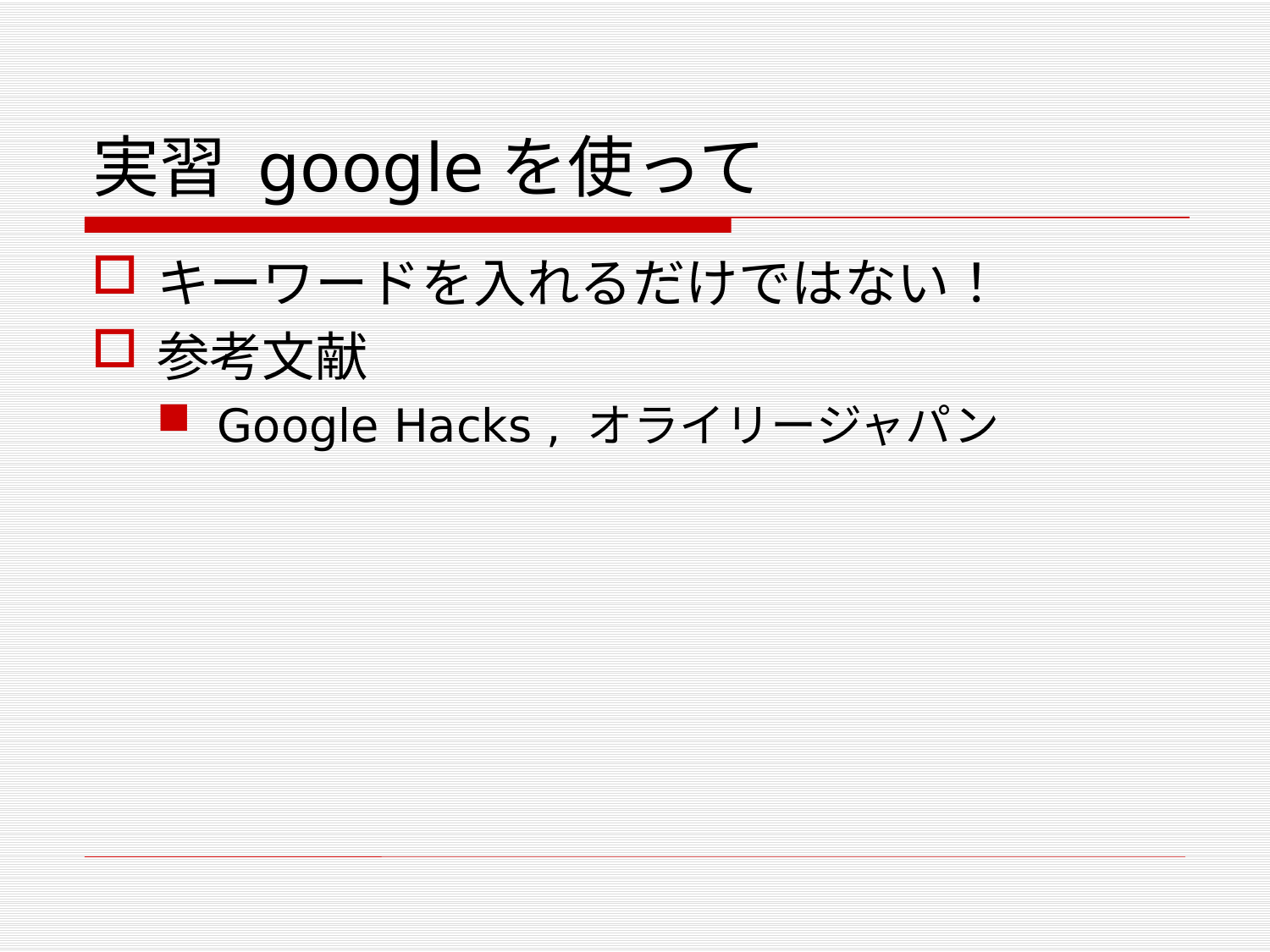

# 実習 googleを使って
キーワードを入れるだけではない！
参考文献
Google Hacks , オライリージャパン